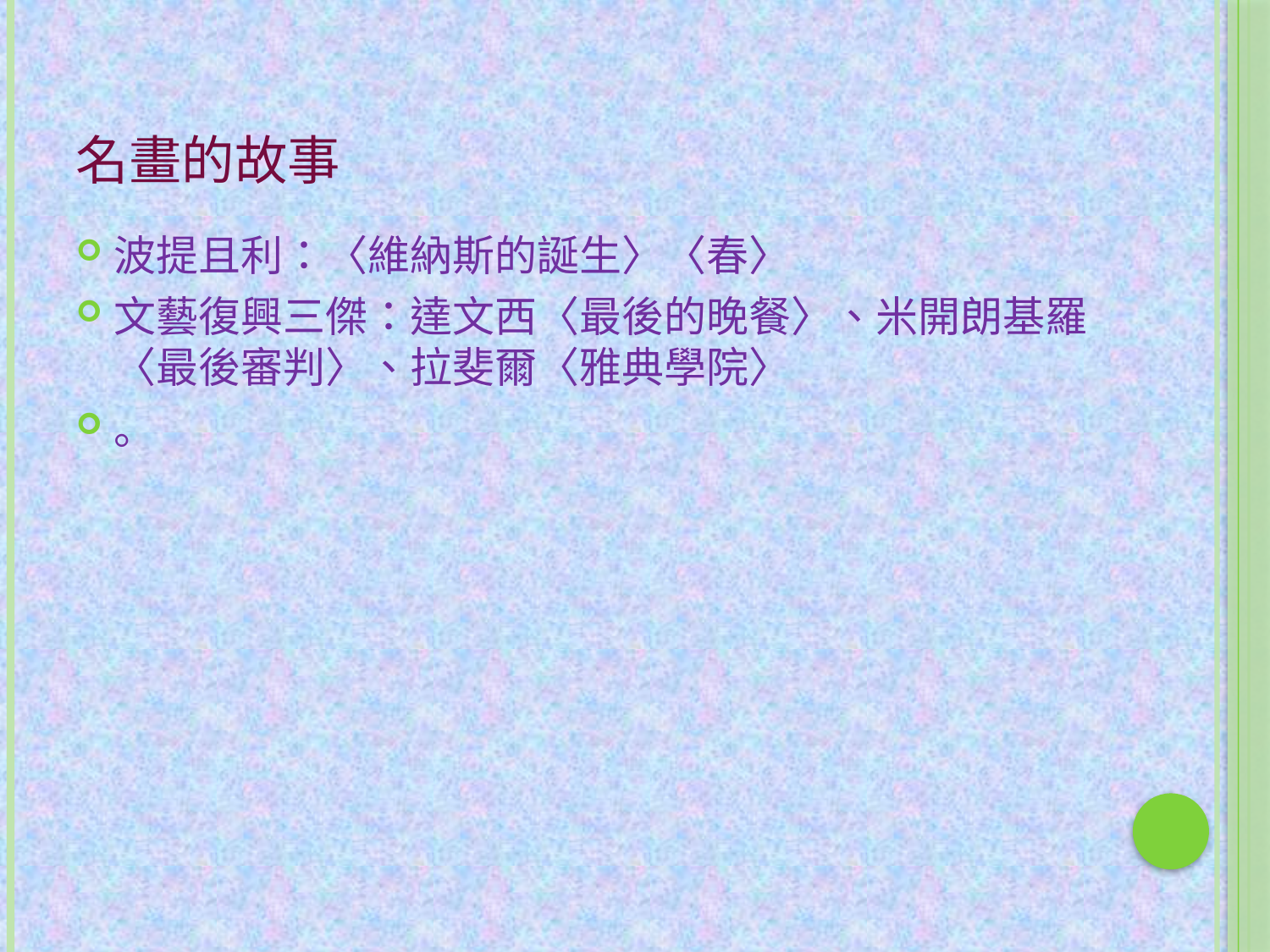

# 名畫的故事
波提且利：〈維納斯的誕生〉〈春〉
文藝復興三傑：達文西〈最後的晚餐〉、米開朗基羅〈最後審判〉、拉斐爾〈雅典學院〉
。